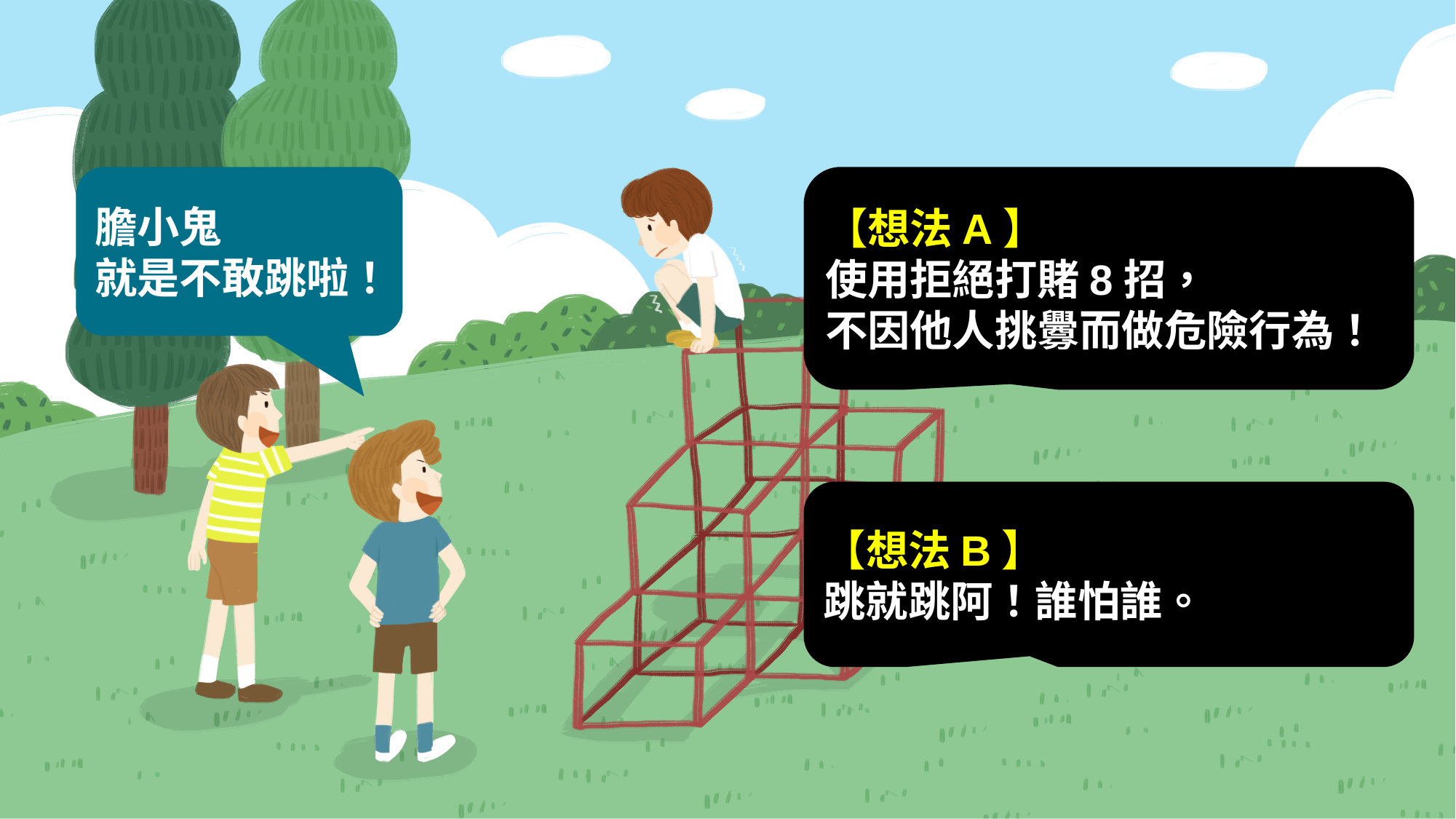

膽小鬼
就是不敢跳啦！
【想法A】
使用拒絕打賭8招，
不因他人挑釁而做危險行為！
【想法B】
跳就跳阿！誰怕誰。